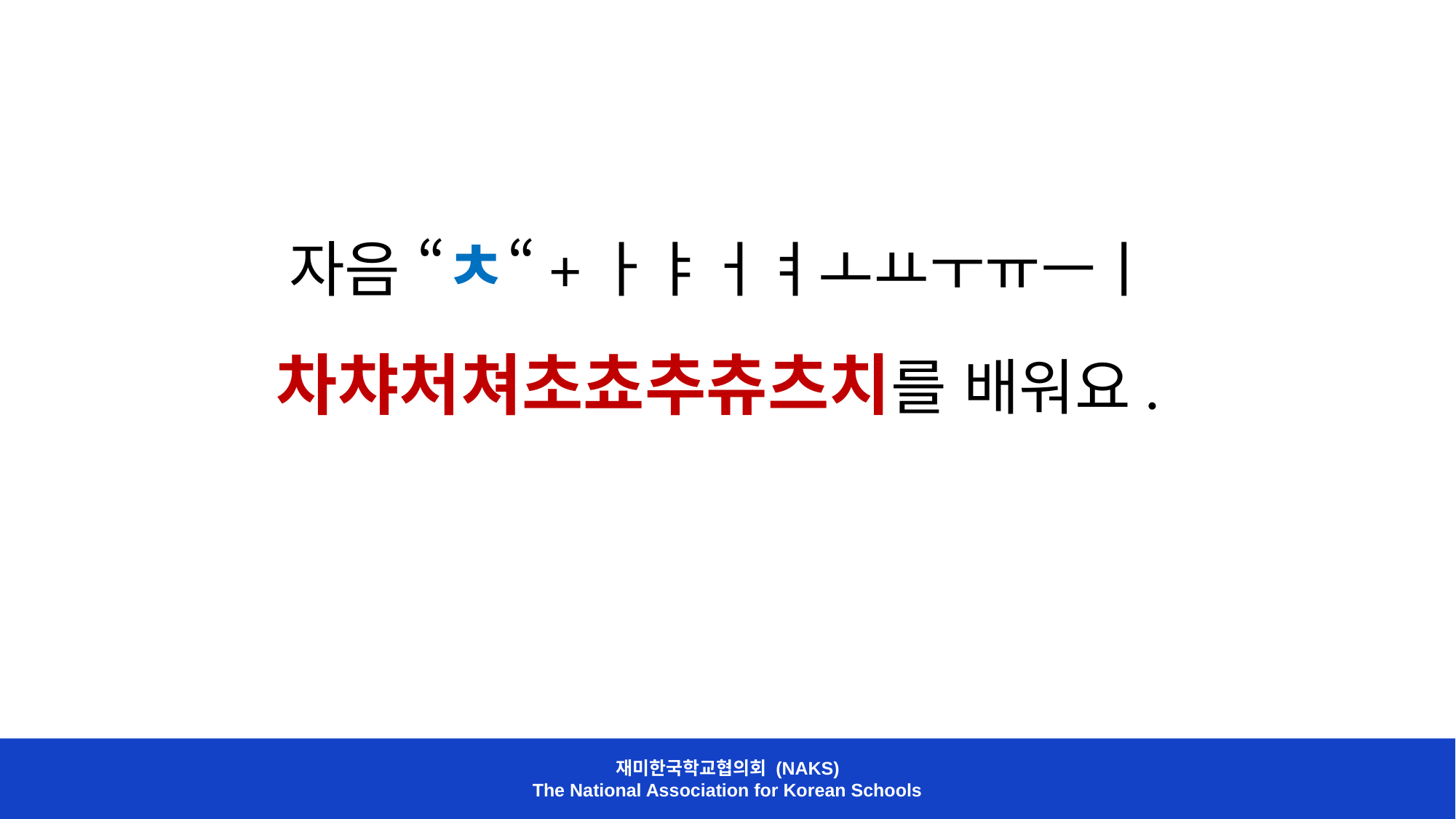

자음 “ㅊ“+ㅏㅑㅓㅕㅗㅛㅜㅠㅡㅣ
차챠처쳐초쵸추츄츠치를 배워요.
재미한국학교협의회 (NAKS)
The National Association for Korean Schools